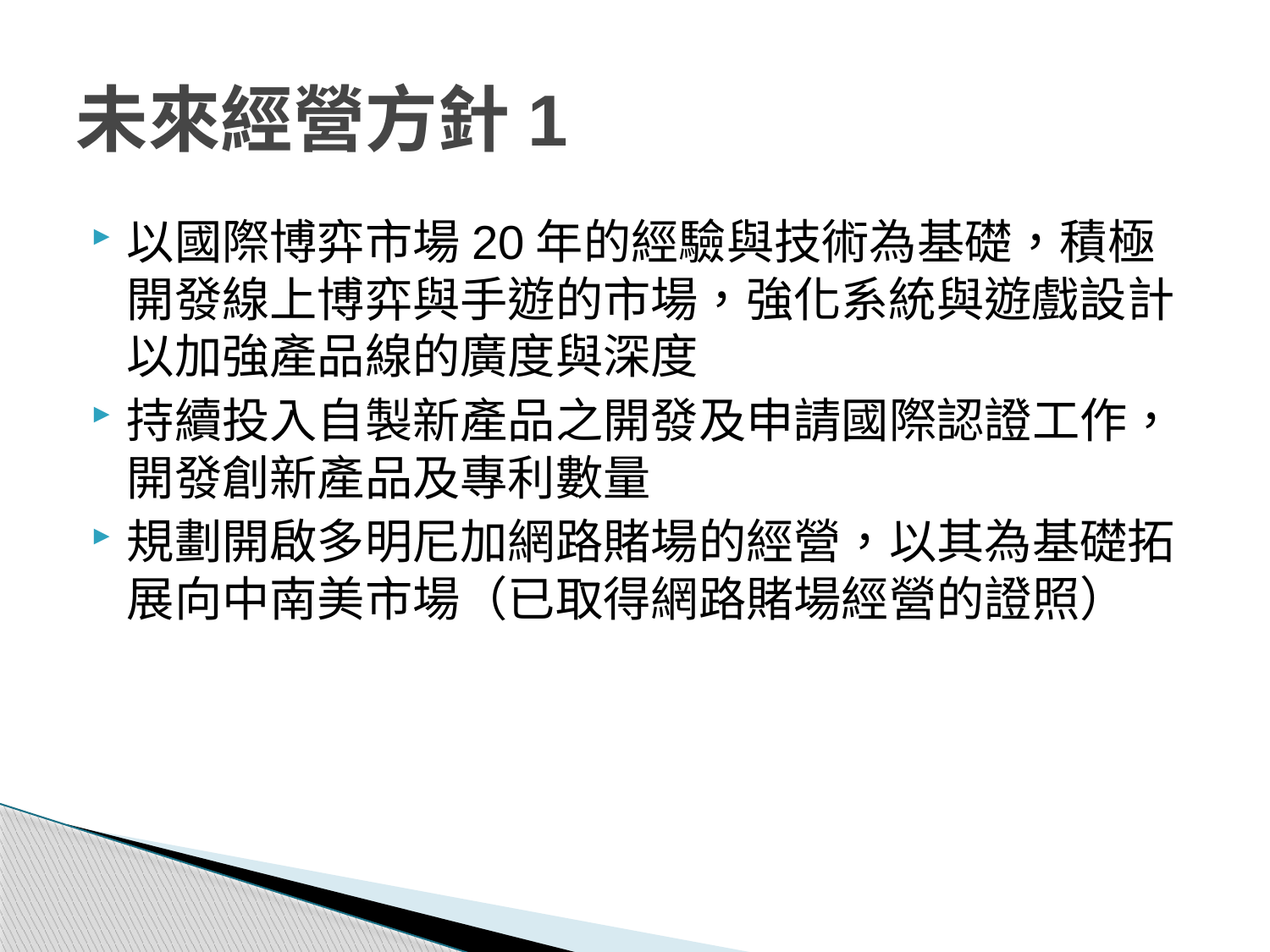

# 未來經營方針1
以國際博弈市場20年的經驗與技術為基礎，積極開發線上博弈與手遊的市場，強化系統與遊戲設計以加強產品線的廣度與深度
持續投入自製新產品之開發及申請國際認證工作，開發創新產品及專利數量
規劃開啟多明尼加網路賭場的經營，以其為基礎拓展向中南美市場（已取得網路賭場經營的證照）